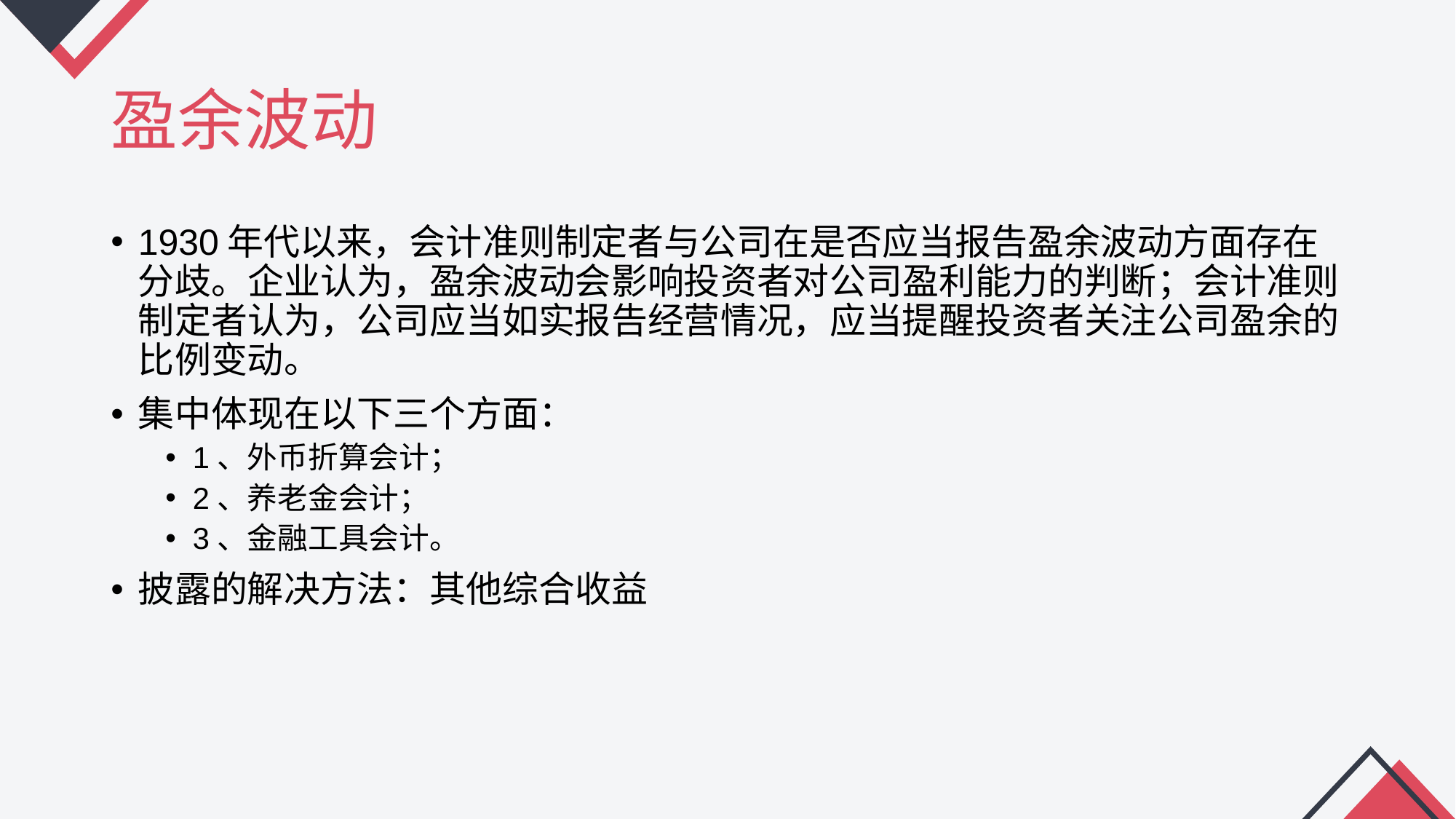

# 盈余波动
1930年代以来，会计准则制定者与公司在是否应当报告盈余波动方面存在分歧。企业认为，盈余波动会影响投资者对公司盈利能力的判断；会计准则制定者认为，公司应当如实报告经营情况，应当提醒投资者关注公司盈余的比例变动。
集中体现在以下三个方面：
1、外币折算会计；
2、养老金会计；
3、金融工具会计。
披露的解决方法：其他综合收益